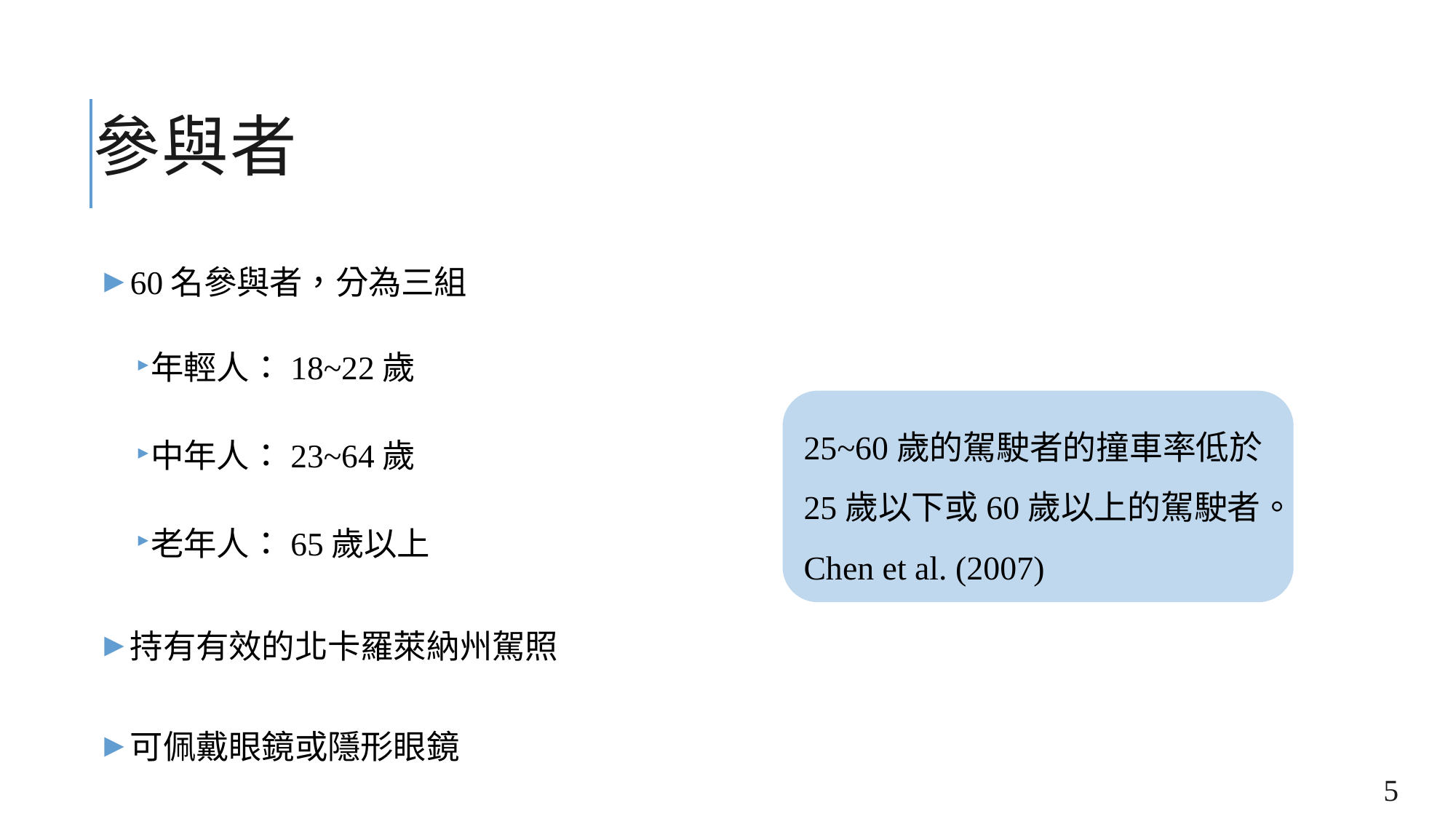

# 參與者
60名參與者，分為三組
年輕人：18~22歲
中年人：23~64歲
老年人：65歲以上
持有有效的北卡羅萊納州駕照
可佩戴眼鏡或隱形眼鏡
25~60歲的駕駛者的撞車率低於25歲以下或60歲以上的駕駛者。Chen et al. (2007)
5